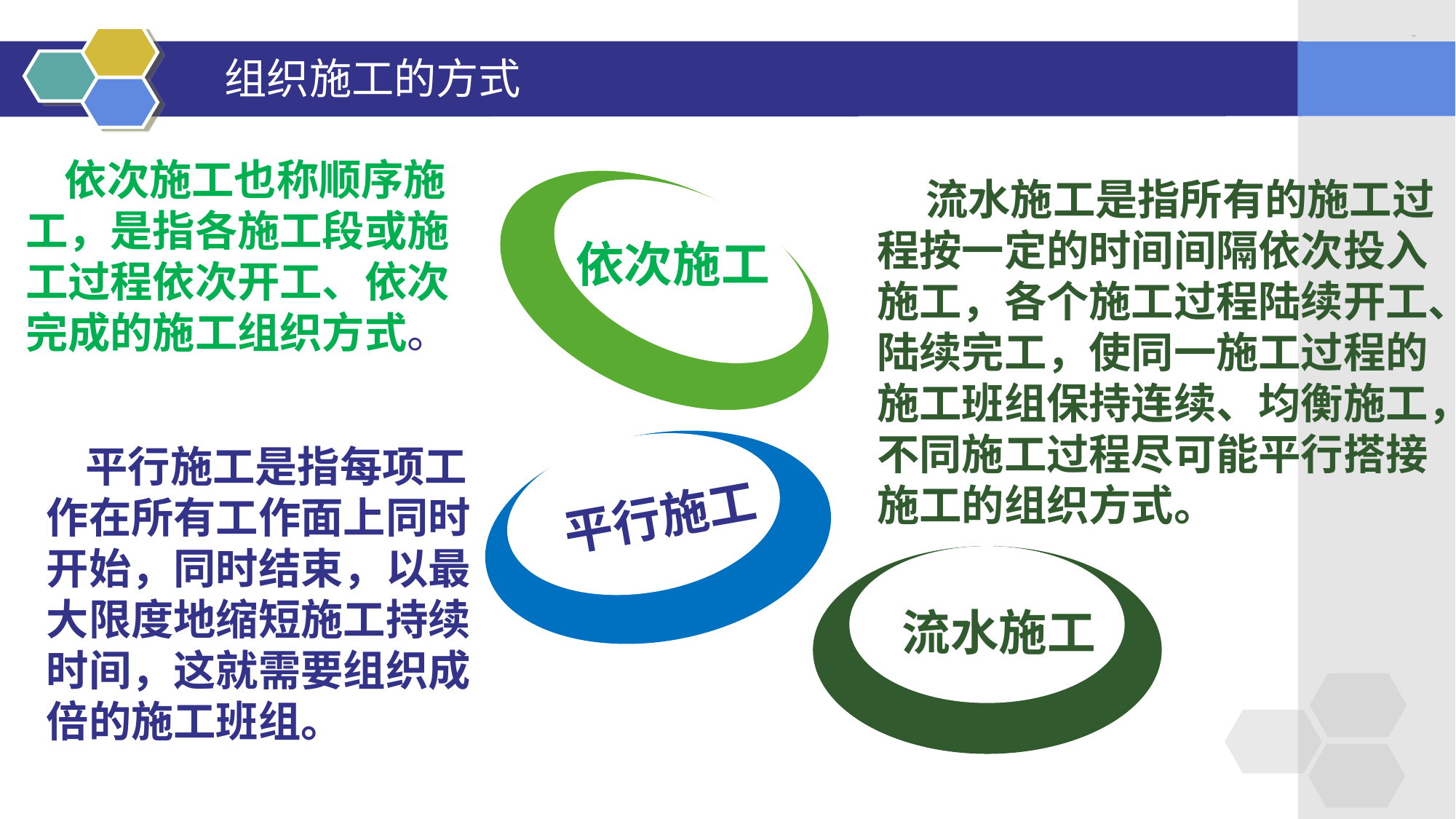

LOGO
# 组织施工的方式
   依次施工也称顺序施工，是指各施工段或施工过程依次开工、依次完成的施工组织方式。
    流水施工是指所有的施工过程按一定的时间间隔依次投入施工，各个施工过程陆续开工、陆续完工，使同一施工过程的施工班组保持连续、均衡施工，不同施工过程尽可能平行搭接施工的组织方式。

依次施工

   平行施工是指每项工作在所有工作面上同时开始，同时结束，以最大限度地缩短施工持续时间，这就需要组织成倍的施工班组。
平行施工

流水施工